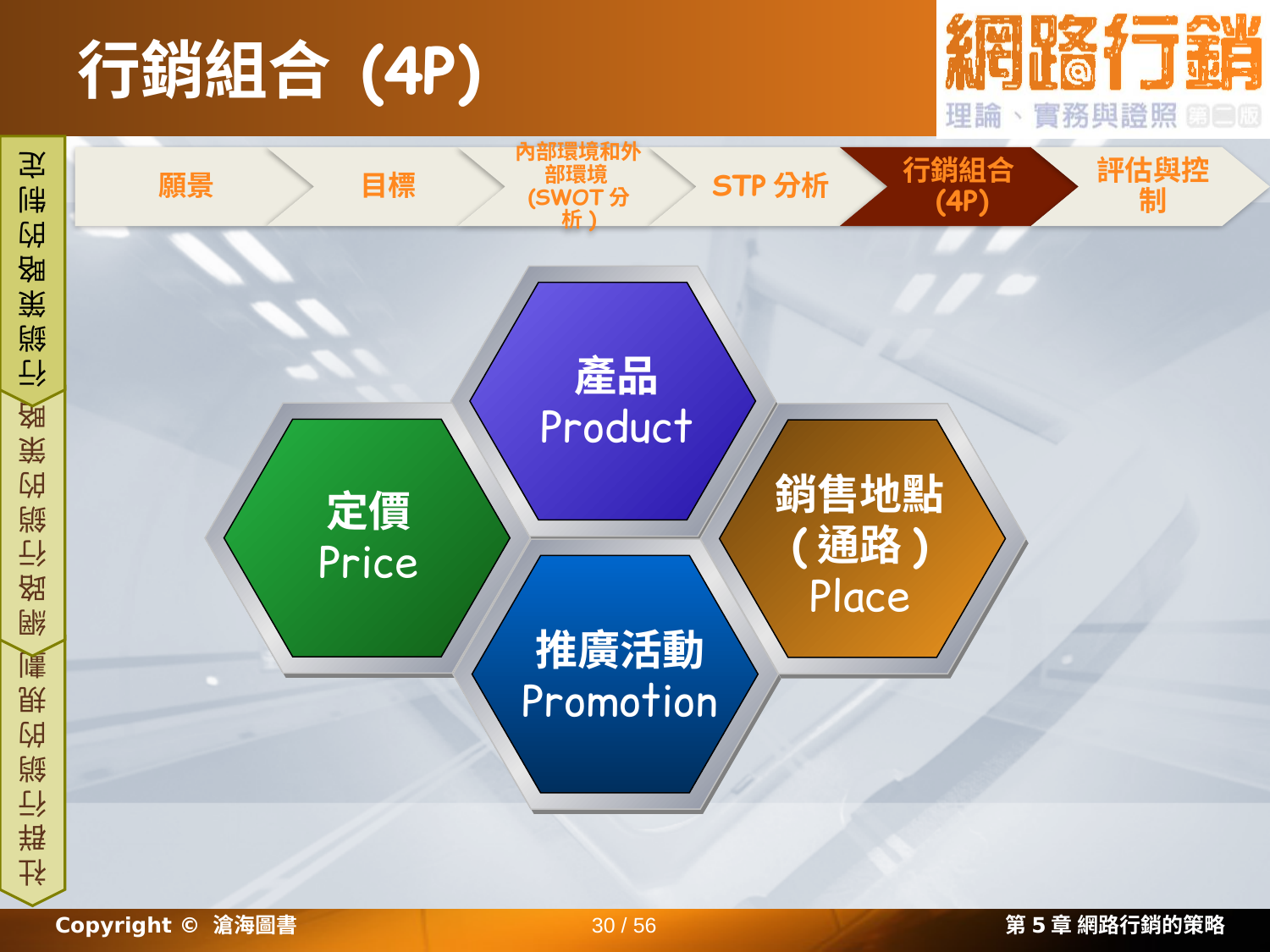

# 行銷組合 (4P)
願景
目標
內部環境和外部環境(SWOT分析)
STP分析
行銷組合(4P)
評估與控制
行銷策略的制定

產品
Product

銷售地點
(通路)
Place
定價
Price

推廣活動
Promotion
網路行銷的策略
社群行銷的規劃
Copyright © 滄海圖書
30 / 56
第5章 網路行銷的策略